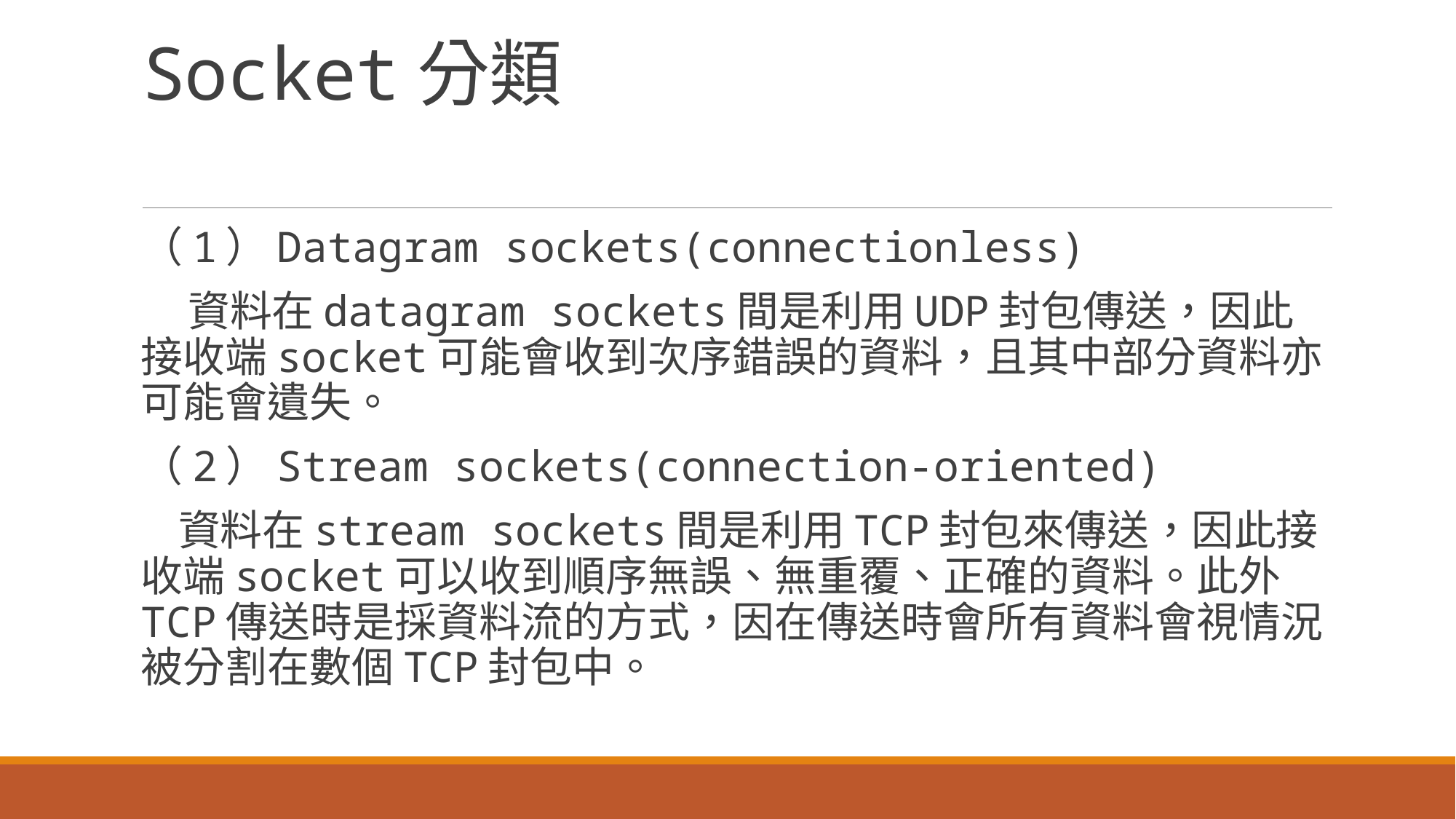

# Socket分類
（1）Datagram sockets(connectionless)
    資料在datagram sockets間是利用UDP封包傳送，因此接收端socket可能會收到次序錯誤的資料，且其中部分資料亦可能會遺失。
（2）Stream sockets(connection-oriented)
   資料在stream sockets間是利用TCP封包來傳送，因此接收端socket可以收到順序無誤、無重覆、正確的資料。此外TCP傳送時是採資料流的方式，因在傳送時會所有資料會視情況被分割在數個TCP封包中。